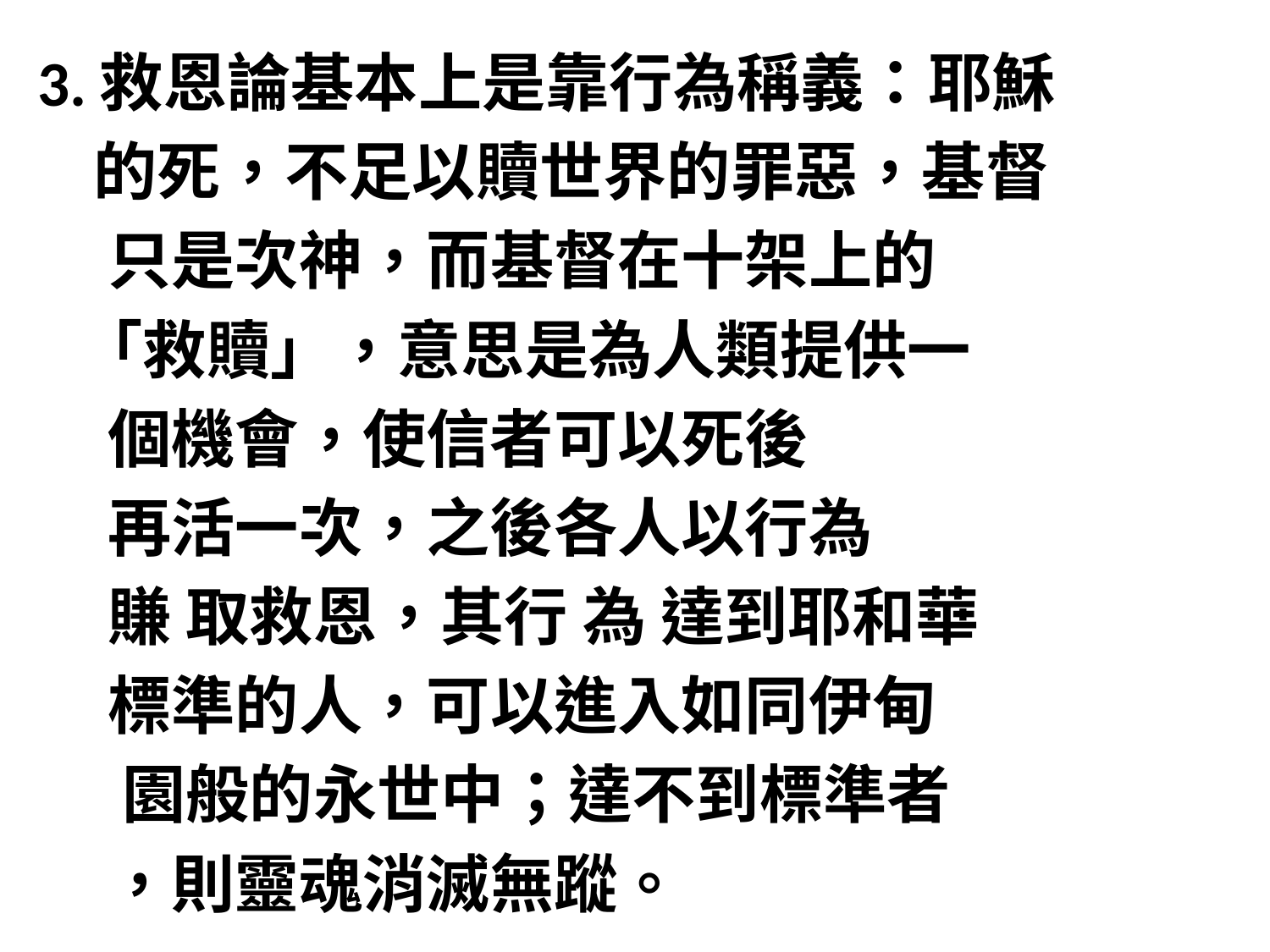

3.救恩論基本上是靠行為稱義：耶穌
   的死，不足以贖世界的罪惡，基督
    只是次神，而基督在十架上的
  「救贖」，意思是為人類提供一
    個機會，使信者可以死後
    再活一次，之後各人以行為
    賺 取救恩，其行 為 達到耶和華
    標準的人，可以進入如同伊甸
     園般的永世中；達不到標準者
    ，則靈魂消滅無蹤。